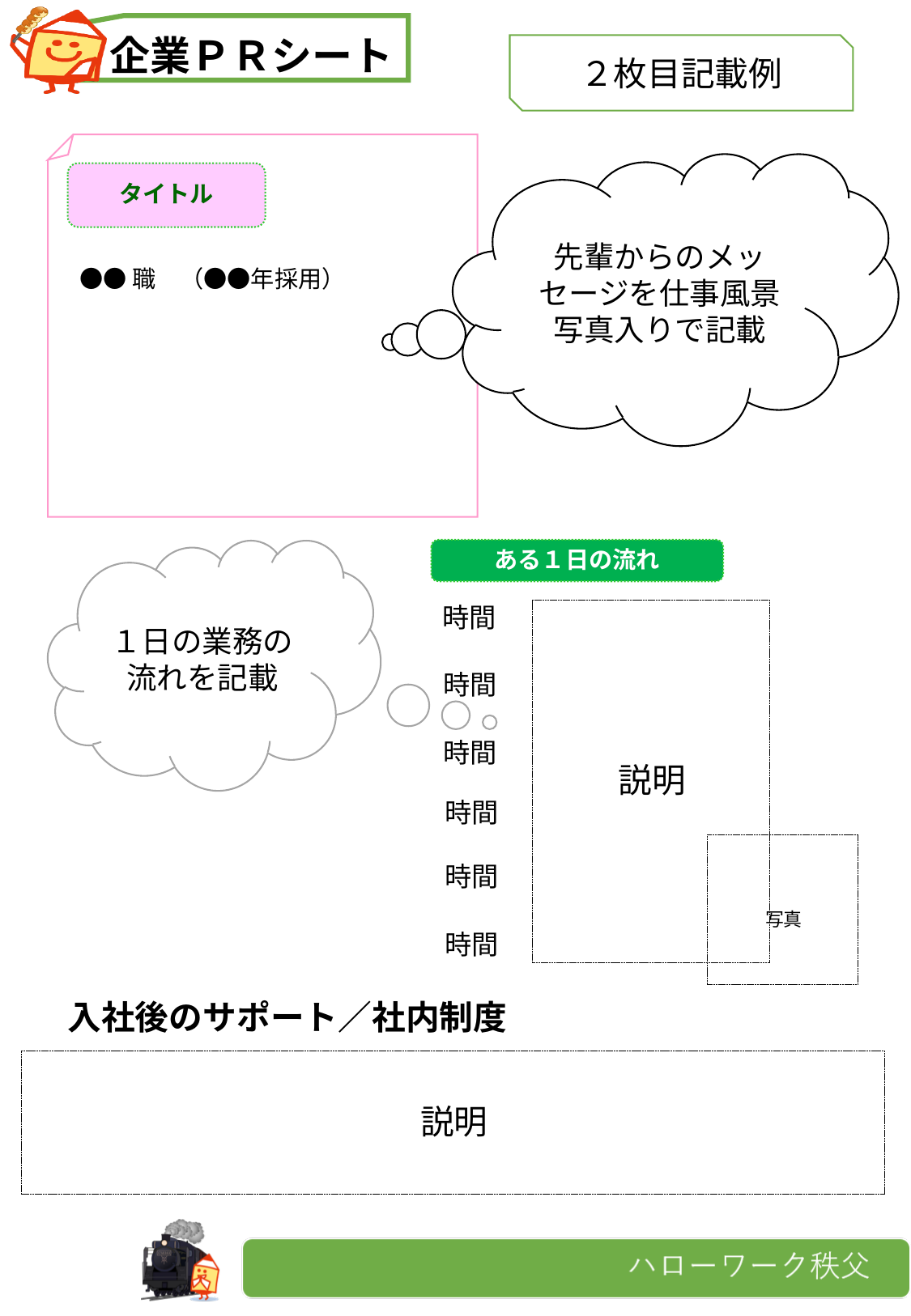

注　意　事　項

＊企業PRシートに掲載する画像等は個人情報等を考慮のうえ選定していただくほか、著作権、商標権、知的所有権、プライバシー権等他者の権利を侵害することの無いよう配慮してください。

＊企業ＰＲシートのデータ容量は全体で４メガ以内としてください。（４メガを超える場合は画像削除、圧縮するなどにより調整ください。）
【画像圧縮方法】
・いずれかの画像を選択→「書式」タブをクリック
→「図の圧縮」をクリック→「この画像だけに適用する」のチェックを外し「電子メール用ドキュメントのサイズを最小限に抑え、共有に適しています」を選択し、「ＯＫ」をクリック

＊一般従業員の個人名は伏せてくださいますようお願いいたします。内容及び個人情報の取扱に係るトラブルについて当所は責任を負いかねます。
＊求職者等に対し周知広報するための資料として
　使用させていただきます。予めご了承ください。

※企業で働くイメージや雰囲気が伝わるような内容（ただし抽象的な表現になりすぎると伝わらない、入社後にギャップを感じさせてしまうおそれがあります。）を実例や具体的な表現を心がけください。

※原則記載いただいた内容で周知広報等いたしますが、当所において公正採用選考上問題がある、法令に抵触する内容・表現を含むと判断した場合は、ご連絡し修正・訂正等依頼します。（誤字・脱字・レイアウト調整等軽微なものは当所で修正します。予めご了承ください。）

２枚目記載例

タイトル

●●職　（●●年採用）
先輩からのメッセージを仕事風景写真入りで記載
１日の業務の流れを記載
ある１日の流れ
時間
説明
時間
時間
時間

写真
時間
時間
入社後のサポート／社内制度
説明